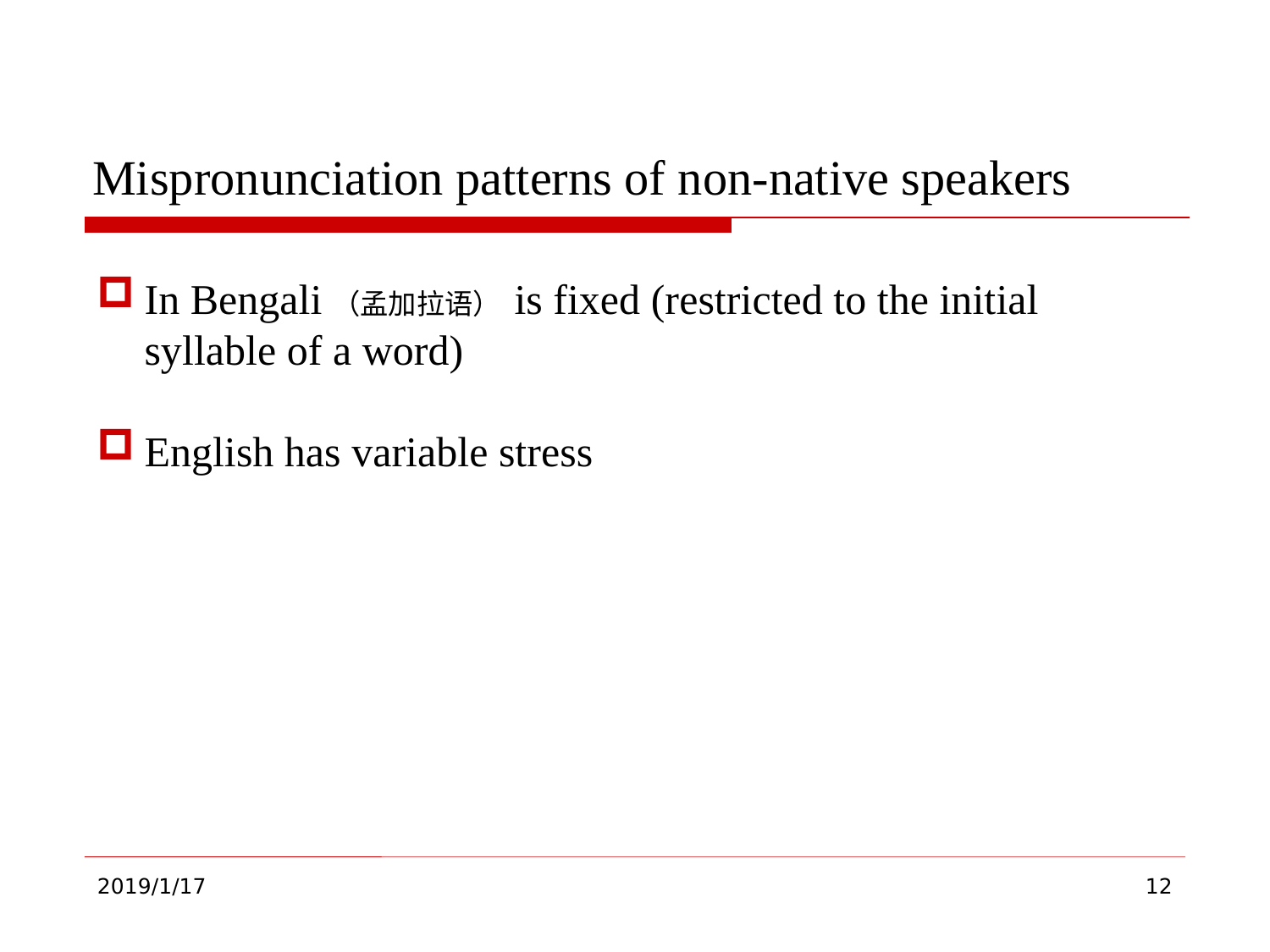

# Mispronunciation patterns of non-native speakers
In Bengali（孟加拉语） is fixed (restricted to the initial syllable of a word)

English has variable stress
2019/1/17
12